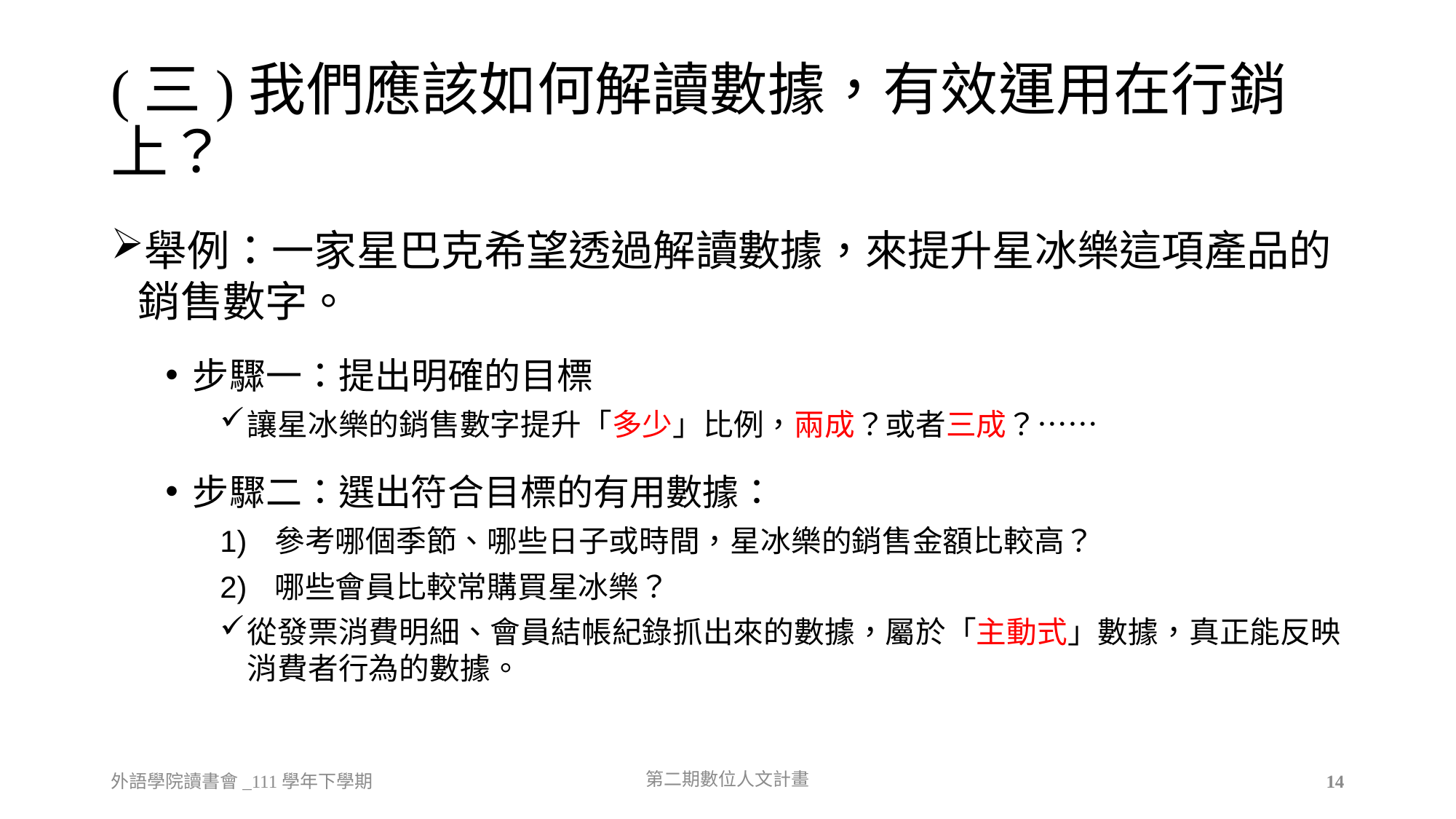

# (三)我們應該如何解讀數據，有效運用在行銷上？
舉例：一家星巴克希望透過解讀數據，來提升星冰樂這項產品的銷售數字。
步驟一：提出明確的目標
讓星冰樂的銷售數字提升「多少」比例，兩成？或者三成？……
步驟二：選出符合目標的有用數據：
參考哪個季節、哪些日子或時間，星冰樂的銷售金額比較高？
哪些會員比較常購買星冰樂？
從發票消費明細、會員結帳紀錄抓出來的數據，屬於「主動式」數據，真正能反映消費者行為的數據。
外語學院讀書會_111學年下學期
第二期數位人文計畫
14